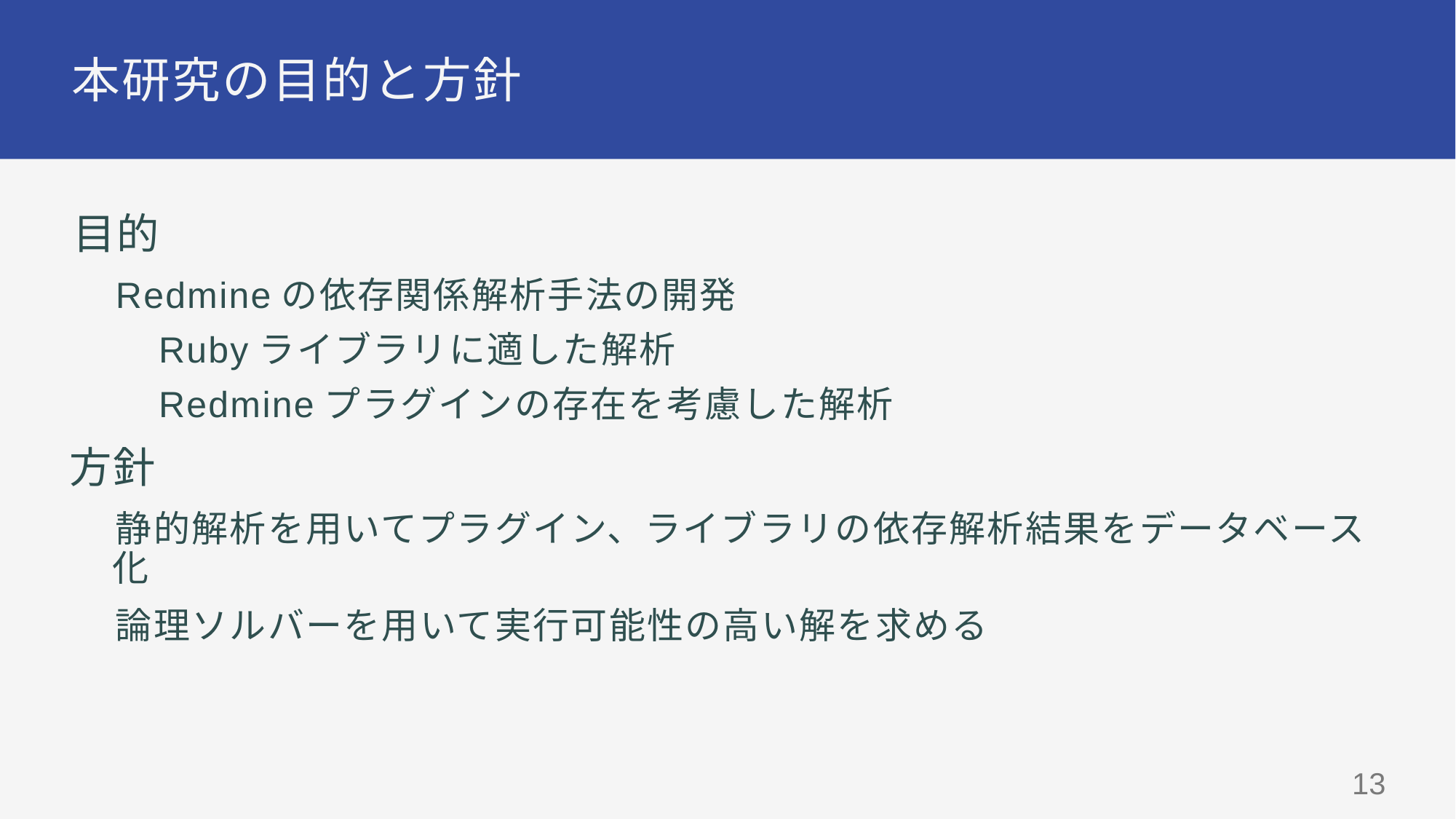

# 本研究の目的と方針
目的
Redmineの依存関係解析手法の開発
Rubyライブラリに適した解析
Redmineプラグインの存在を考慮した解析
方針
静的解析を用いてプラグイン、ライブラリの依存解析結果をデータベース化
論理ソルバーを用いて実行可能性の高い解を求める

13